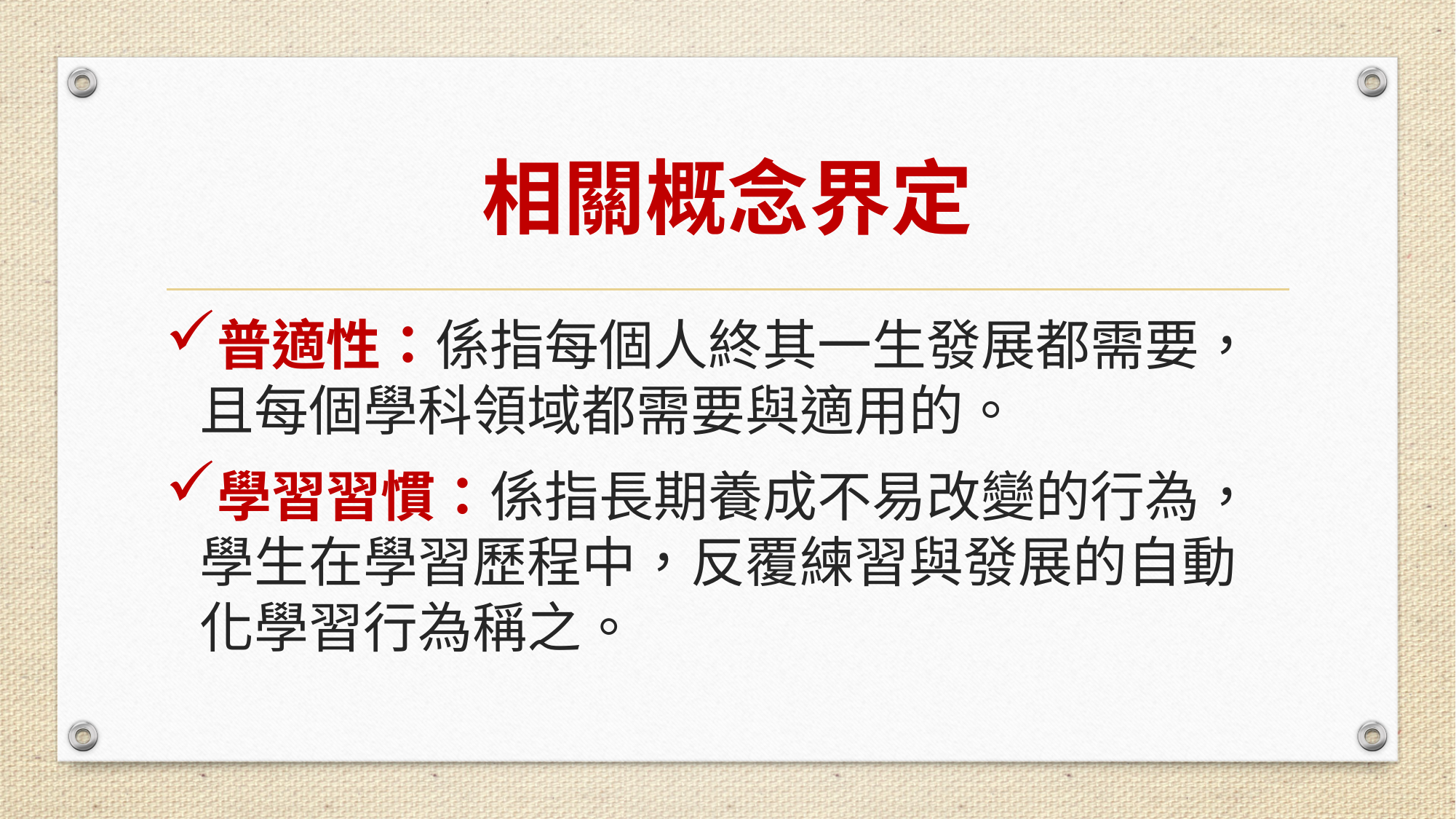

# 相關概念界定
普適性：係指每個人終其一生發展都需要，且每個學科領域都需要與適用的。
學習習慣：係指長期養成不易改變的行為，學生在學習歷程中，反覆練習與發展的自動化學習行為稱之。